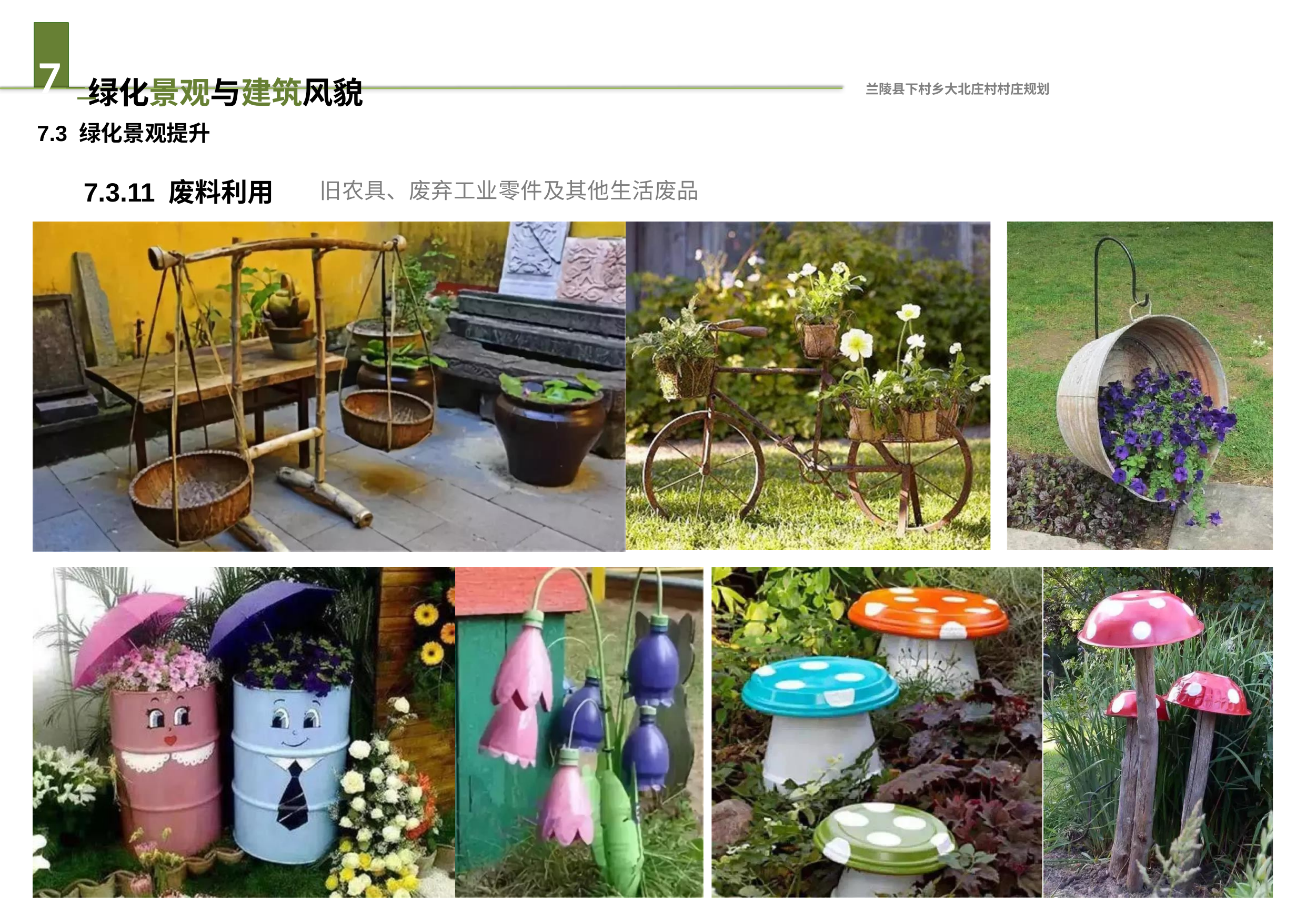

# 7	绿化景观与建筑风貌
兰陵县下村乡大北庄村村庄规划

7.3 绿化景观提升
7.3.11 废料利用
旧农具、废弃工业零件及其他生活废品